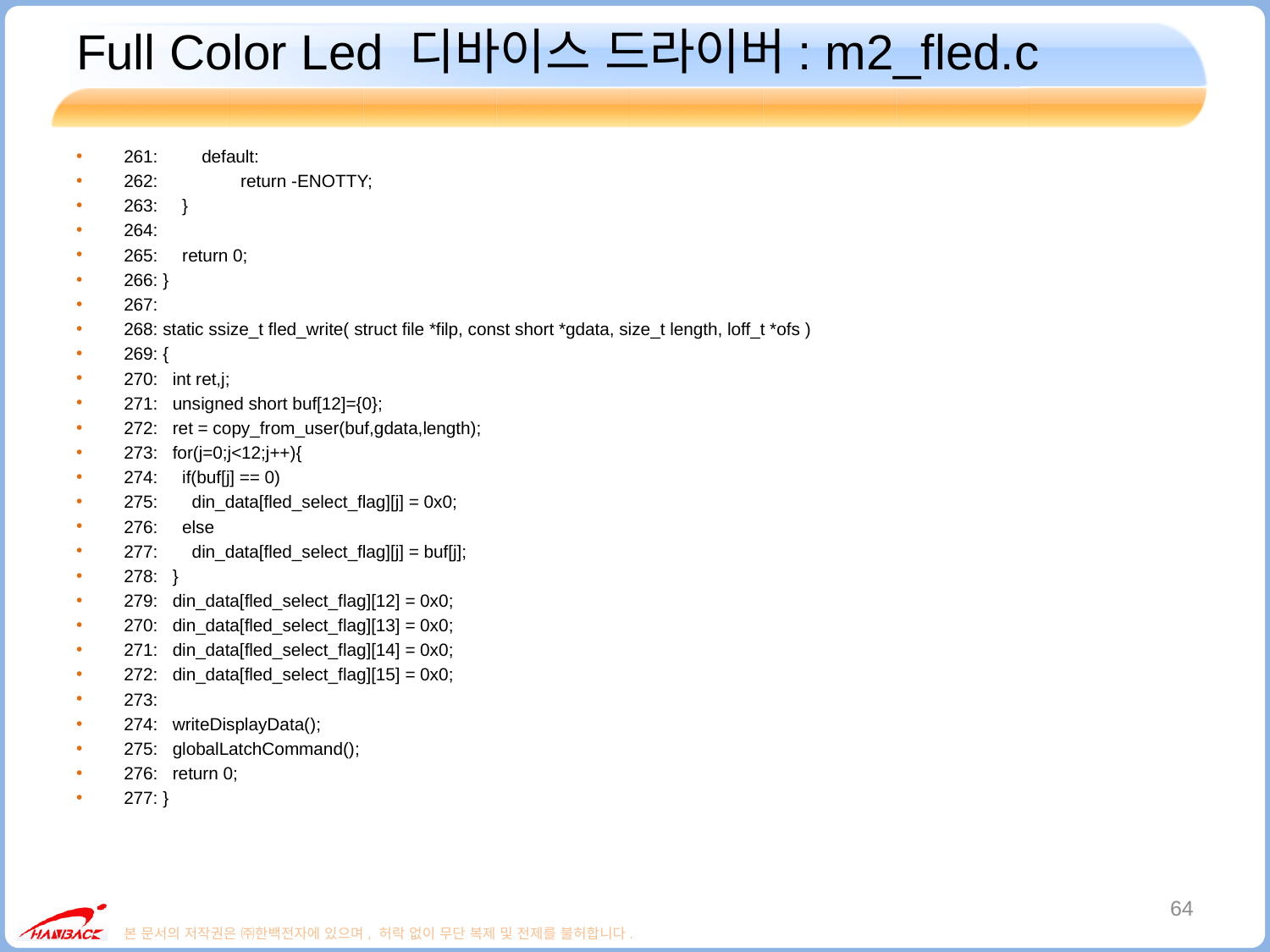

# Full Color Led 디바이스 드라이버: m2_fled.c
261:         default:
262:                 return -ENOTTY;
263:     }
264:
265:     return 0;
266: }
267:
268: static ssize_t fled_write( struct file *filp, const short *gdata, size_t length, loff_t *ofs )
269: {
270:   int ret,j;
271:   unsigned short buf[12]={0};
272:   ret = copy_from_user(buf,gdata,length);
273:   for(j=0;j<12;j++){
274:     if(buf[j] == 0)
275:       din_data[fled_select_flag][j] = 0x0;
276:     else
277:       din_data[fled_select_flag][j] = buf[j];
278:   }
279:   din_data[fled_select_flag][12] = 0x0;
270:   din_data[fled_select_flag][13] = 0x0;
271:   din_data[fled_select_flag][14] = 0x0;
272:   din_data[fled_select_flag][15] = 0x0;
273:
274:   writeDisplayData();
275:   globalLatchCommand();
276:   return 0;
277: }
64